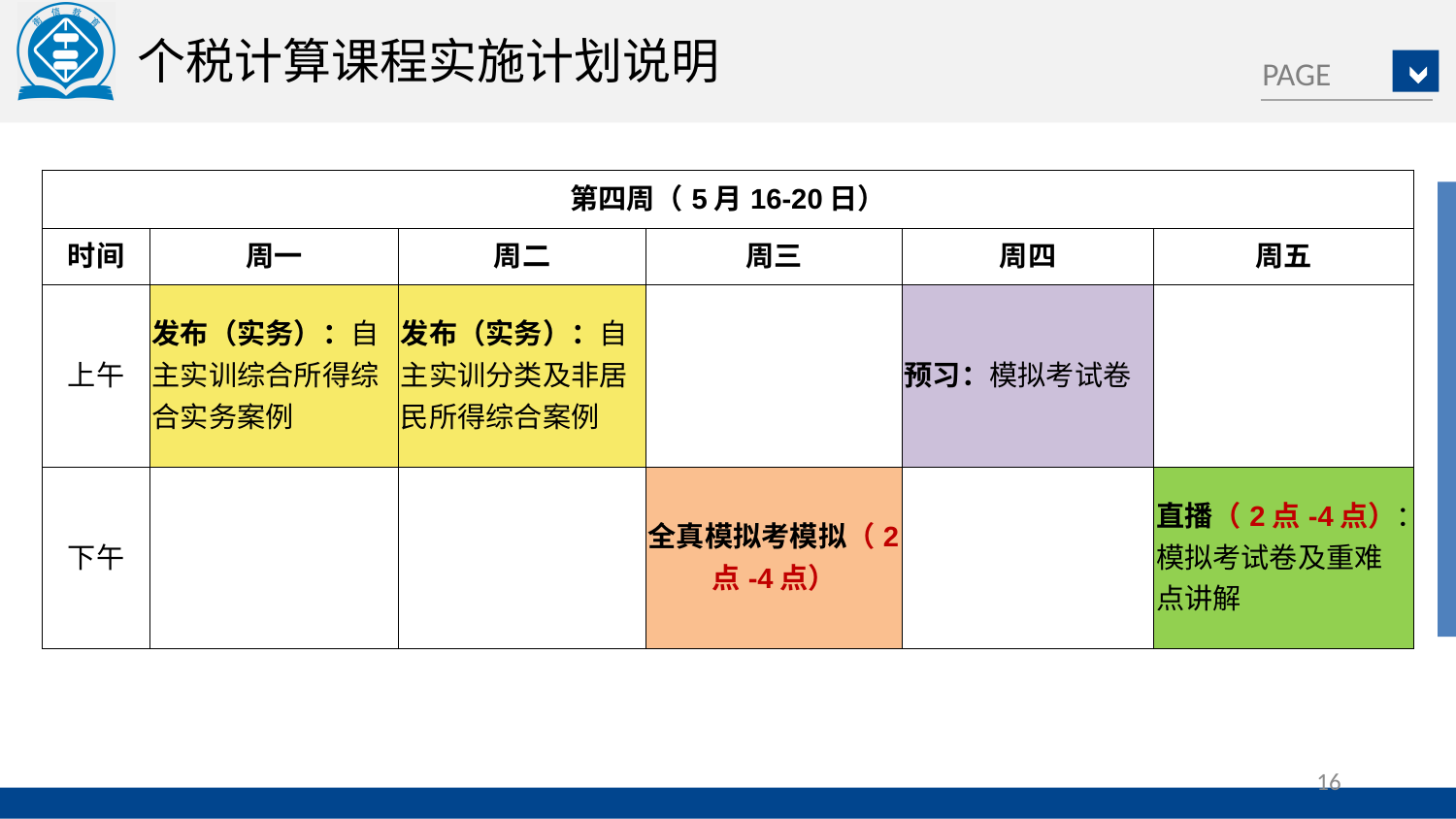

个税计算课程实施计划说明
16
| 第四周（5月16-20日） |  |  |  |  |  |
| --- | --- | --- | --- | --- | --- |
| 时间 | 周一 | 周二 | 周三 | 周四 | 周五 |
| 上午 | 发布（实务）：自主实训综合所得综合实务案例 | 发布（实务）：自主实训分类及非居民所得综合案例 |  | 预习：模拟考试卷 |  |
| 下午 |  |  | 全真模拟考模拟（2点-4点） |  | 直播（2点-4点）： 模拟考试卷及重难点讲解 |

16